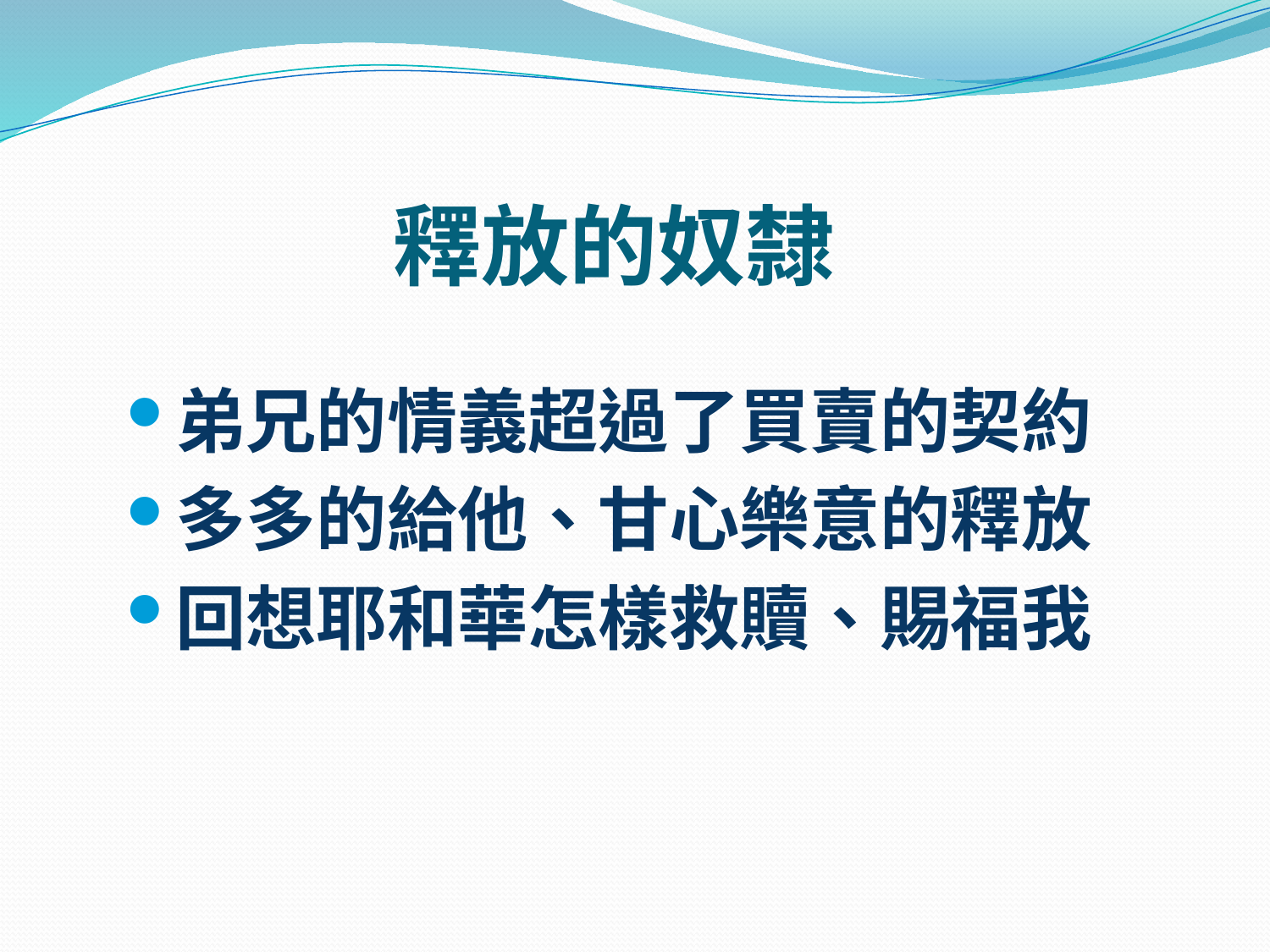

# 釋放的奴隸
弟兄的情義超過了買賣的契約
多多的給他、甘心樂意的釋放
回想耶和華怎樣救贖、賜福我